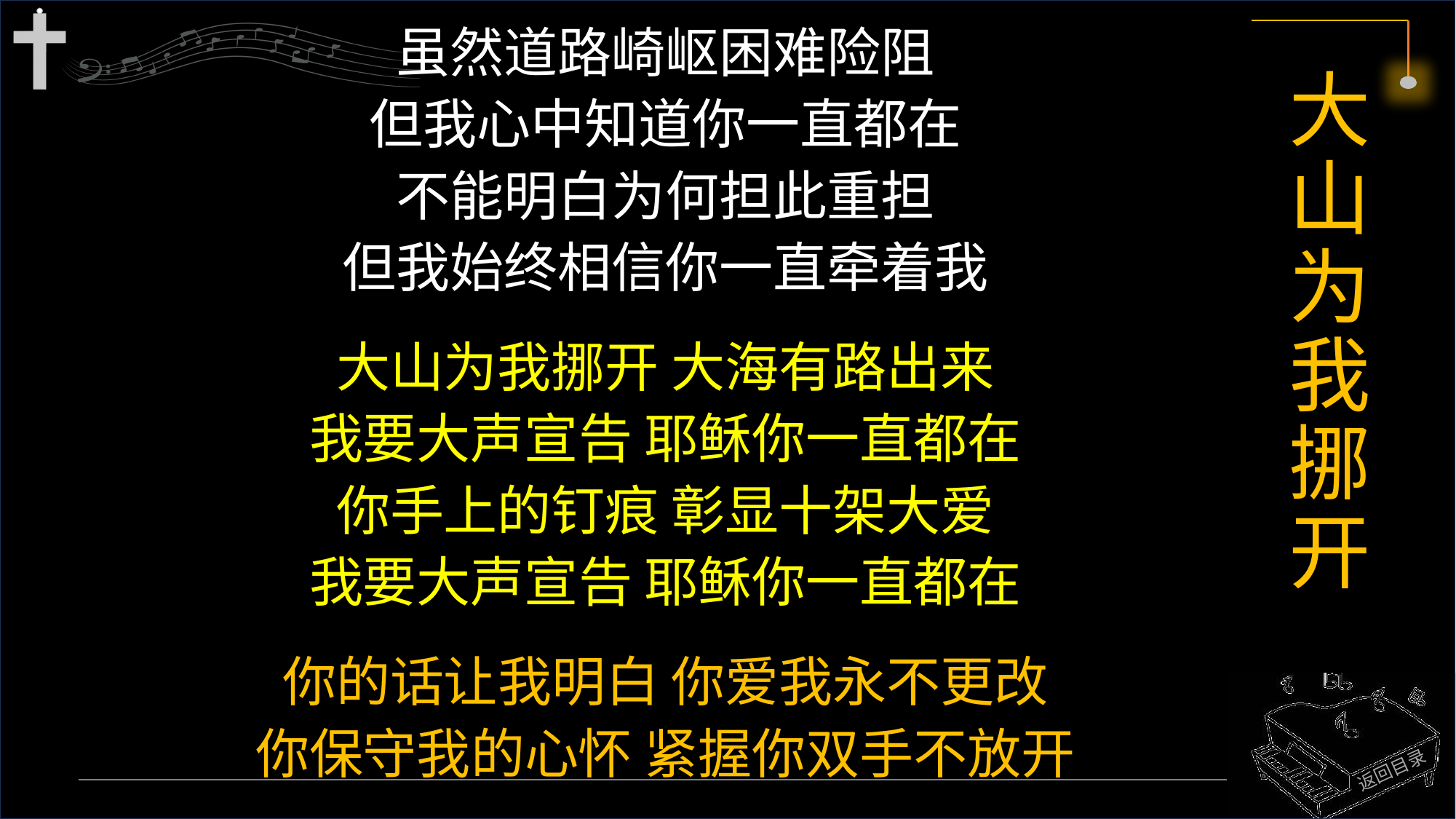

虽然道路崎岖困难险阻
但我心中知道你一直都在
不能明白为何担此重担
但我始终相信你一直牵着我

大山为我挪开 大海有路出来
我要大声宣告 耶稣你一直都在
你手上的钉痕 彰显十架大爱
我要大声宣告 耶稣你一直都在

你的话让我明白 你爱我永不更改
你保守我的心怀 紧握你双手不放开
# 大山为我挪开